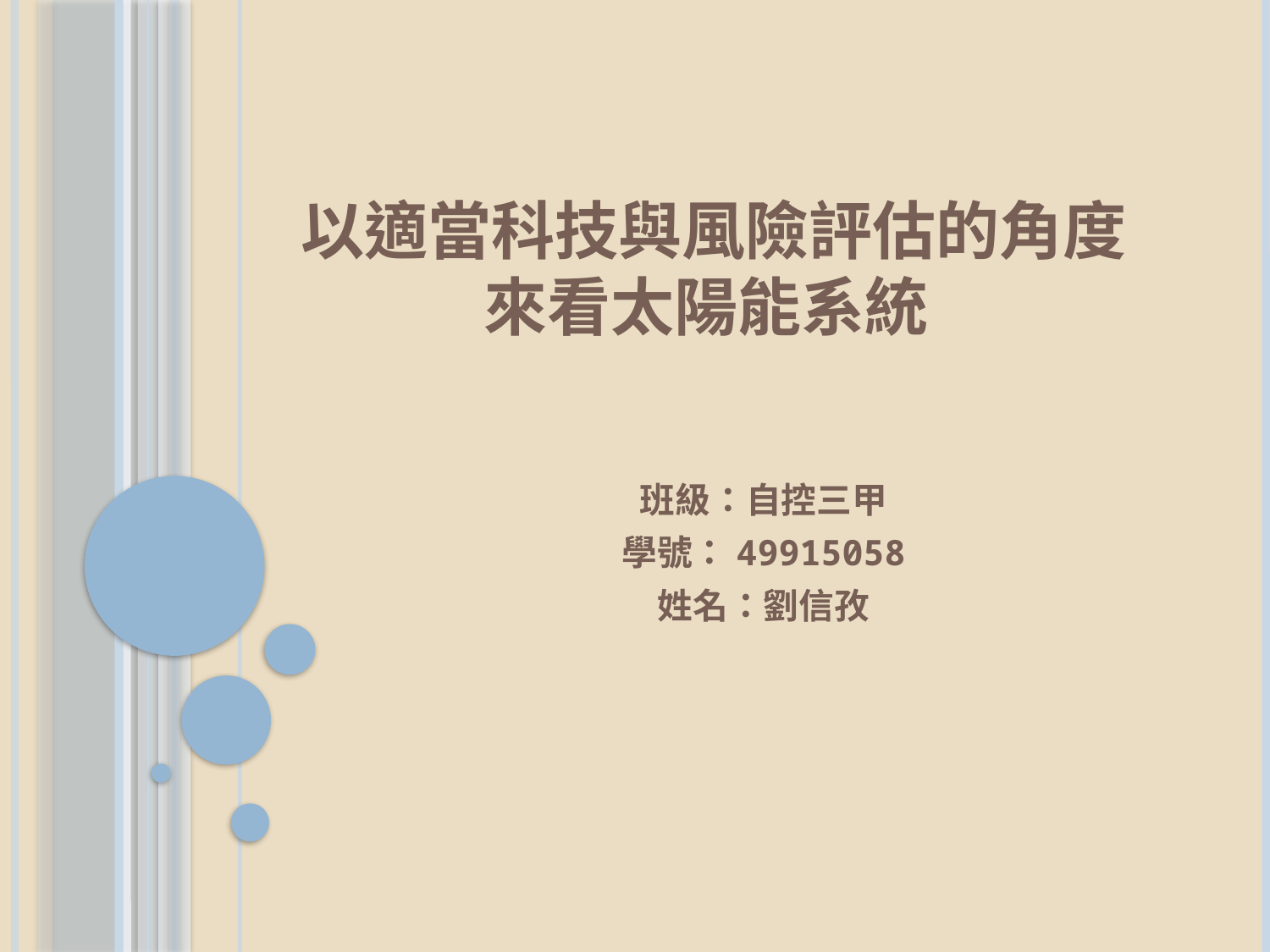

# 以適當科技與風險評估的角度來看太陽能系統
班級：自控三甲
學號：49915058
姓名：劉信孜